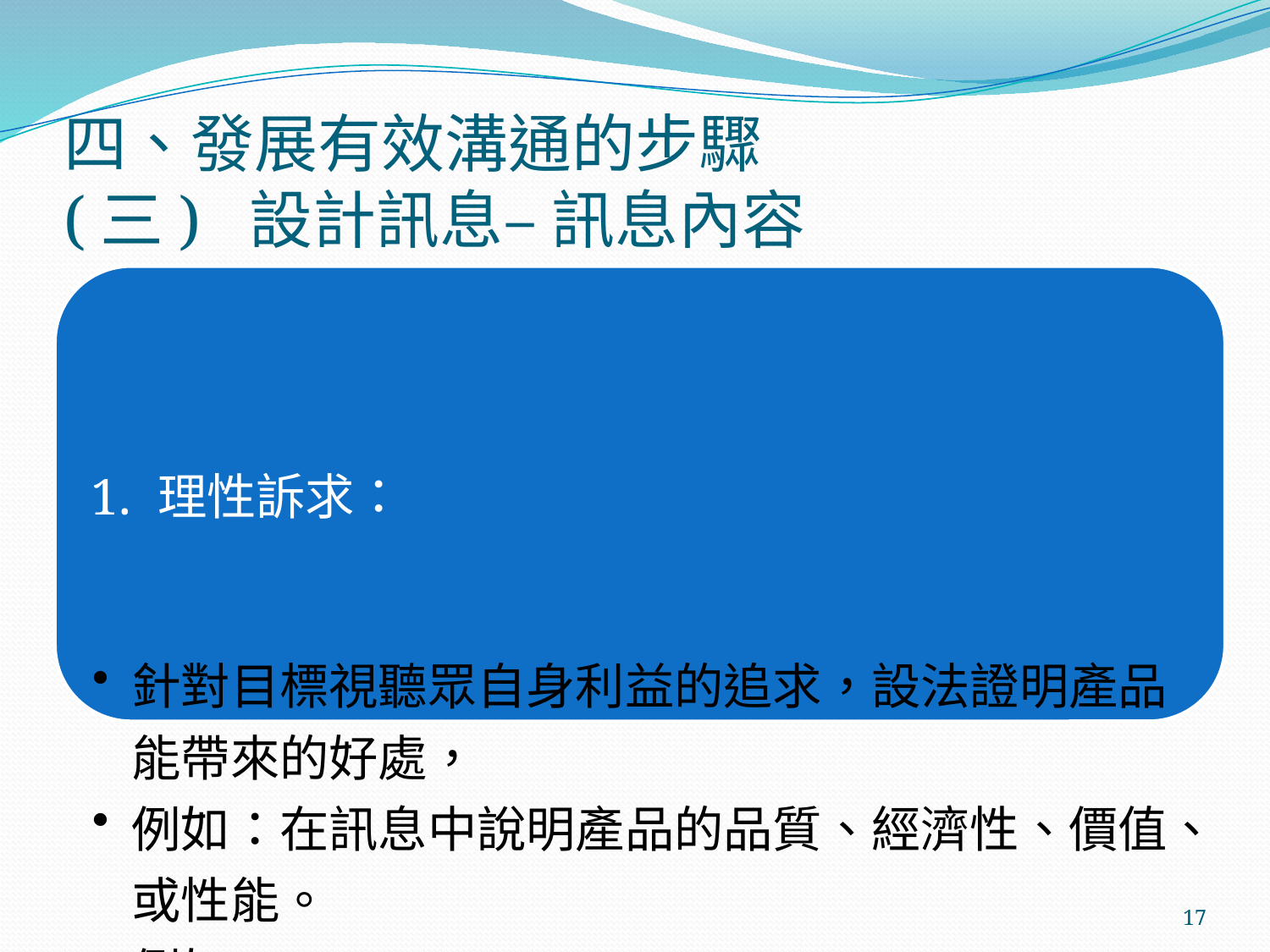

# 四、發展有效溝通的步驟 (三)  設計訊息– 訊息內容
1. 理性訴求：
例如：在訊息中說明產品的品質、經濟性、價值、或性能。
針對目標視聽眾自身利益的追求，設法證明產品能帶來的好處，
17